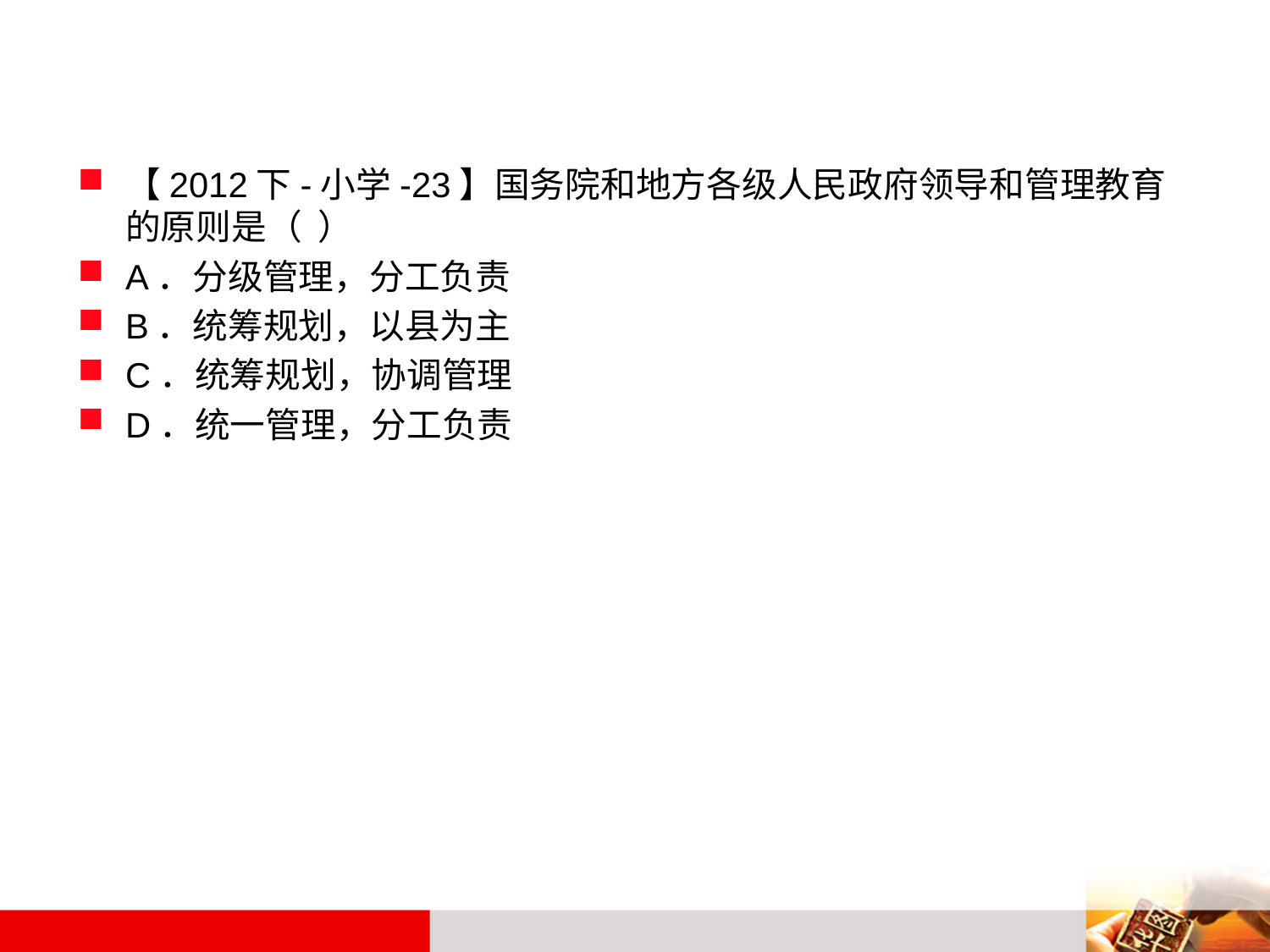

#
【2012下-小学-23】国务院和地方各级人民政府领导和管理教育的原则是（  ）
A．分级管理，分工负责
B．统筹规划，以县为主
C．统筹规划，协调管理
D．统一管理，分工负责